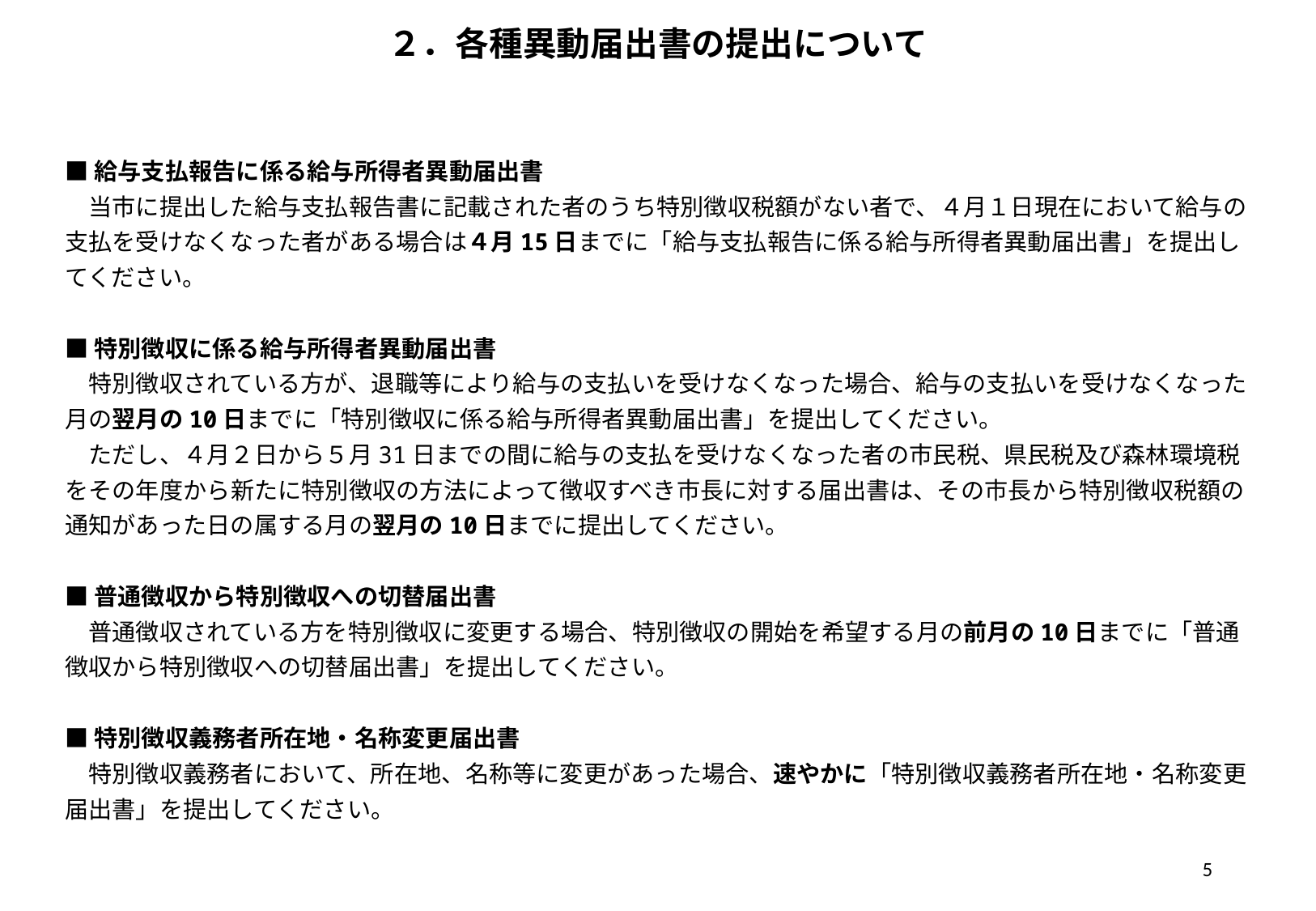

２．各種異動届出書の提出について

■給与支払報告に係る給与所得者異動届出書
　当市に提出した給与支払報告書に記載された者のうち特別徴収税額がない者で、４月１日現在において給与の支払を受けなくなった者がある場合は４月15日までに「給与支払報告に係る給与所得者異動届出書」を提出してください。

■特別徴収に係る給与所得者異動届出書
　特別徴収されている方が、退職等により給与の支払いを受けなくなった場合、給与の支払いを受けなくなった月の翌月の10日までに「特別徴収に係る給与所得者異動届出書」を提出してください。
　ただし、４月２日から５月31日までの間に給与の支払を受けなくなった者の市民税、県民税及び森林環境税をその年度から新たに特別徴収の方法によって徴収すべき市長に対する届出書は、その市長から特別徴収税額の通知があった日の属する月の翌月の10日までに提出してください。

■普通徴収から特別徴収への切替届出書
　普通徴収されている方を特別徴収に変更する場合、特別徴収の開始を希望する月の前月の10日までに「普通徴収から特別徴収への切替届出書」を提出してください。

■特別徴収義務者所在地・名称変更届出書
　特別徴収義務者において、所在地、名称等に変更があった場合、速やかに「特別徴収義務者所在地・名称変更届出書」を提出してください。

5